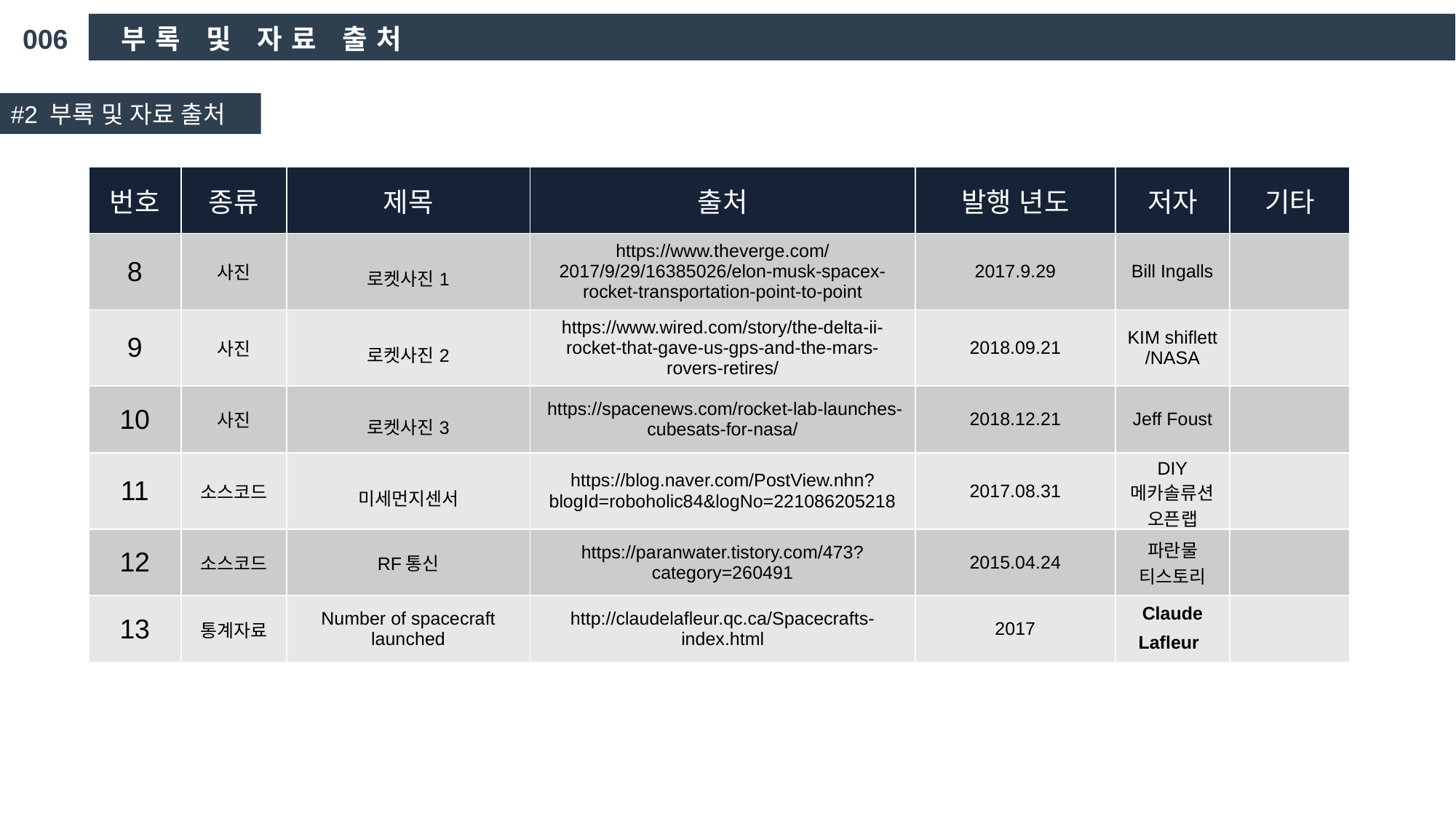

006
부록 및 자료 출처
#2 부록 및 자료 출처
| 번호 | 종류 | 제목 | 출처 | 발행 년도 | 저자 | 기타 |
| --- | --- | --- | --- | --- | --- | --- |
| 8 | 사진 | 로켓사진1 | https://www.theverge.com/2017/9/29/16385026/elon-musk-spacex-rocket-transportation-point-to-point | 2017.9.29 | Bill Ingalls |  |
| 9 | 사진 | 로켓사진2 | https://www.wired.com/story/the-delta-ii-rocket-that-gave-us-gps-and-the-mars-rovers-retires/ | 2018.09.21 | KIM shiflett /NASA |  |
| 10 | 사진 | 로켓사진3 | https://spacenews.com/rocket-lab-launches-cubesats-for-nasa/ | 2018.12.21 | Jeff Foust |  |
| 11 | 소스코드 | 미세먼지센서 | https://blog.naver.com/PostView.nhn?blogId=roboholic84&logNo=221086205218 | 2017.08.31 | DIY 메카솔류션 오픈랩 |  |
| 12 | 소스코드 | RF통신 | https://paranwater.tistory.com/473?category=260491 | 2015.04.24 | 파란물 티스토리 |  |
| 13 | 통계자료 | Number of spacecraft launched | http://claudelafleur.qc.ca/Spacecrafts-index.html | 2017 | Claude Lafleur |  |